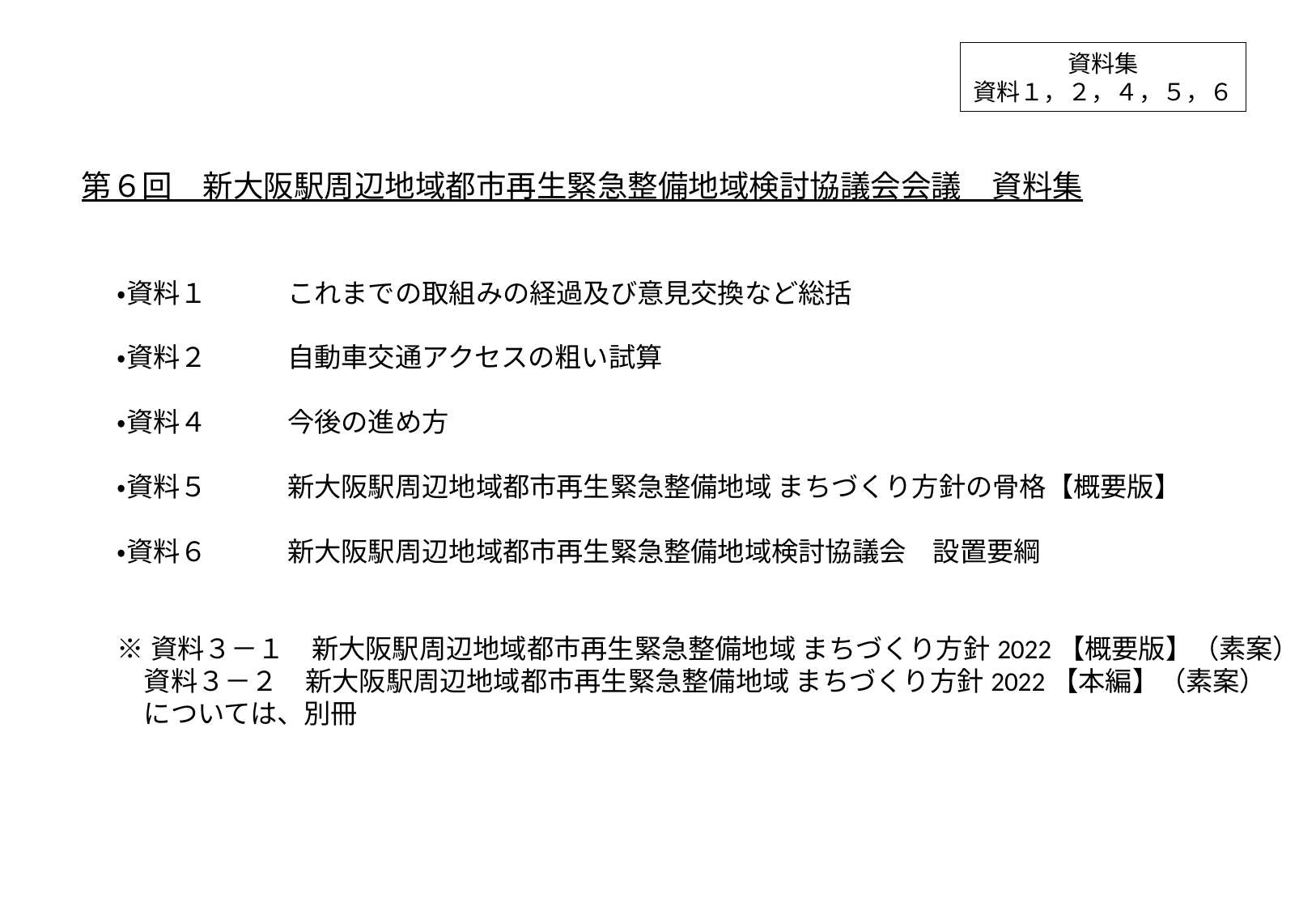

資料集
資料１，２，４，５，６
第６回　新大阪駅周辺地域都市再生緊急整備地域検討協議会会議　資料集

・資料１　　　これまでの取組みの経過及び意見交換など総括

・資料２　　　自動車交通アクセスの粗い試算

・資料４　　　今後の進め方

・資料５　　　新大阪駅周辺地域都市再生緊急整備地域 まちづくり方針の骨格【概要版】

・資料６　　　新大阪駅周辺地域都市再生緊急整備地域検討協議会　設置要綱

※資料３－１　新大阪駅周辺地域都市再生緊急整備地域 まちづくり方針2022【概要版】（素案）
　資料３－２　新大阪駅周辺地域都市再生緊急整備地域 まちづくり方針2022【本編】（素案）
　については、別冊